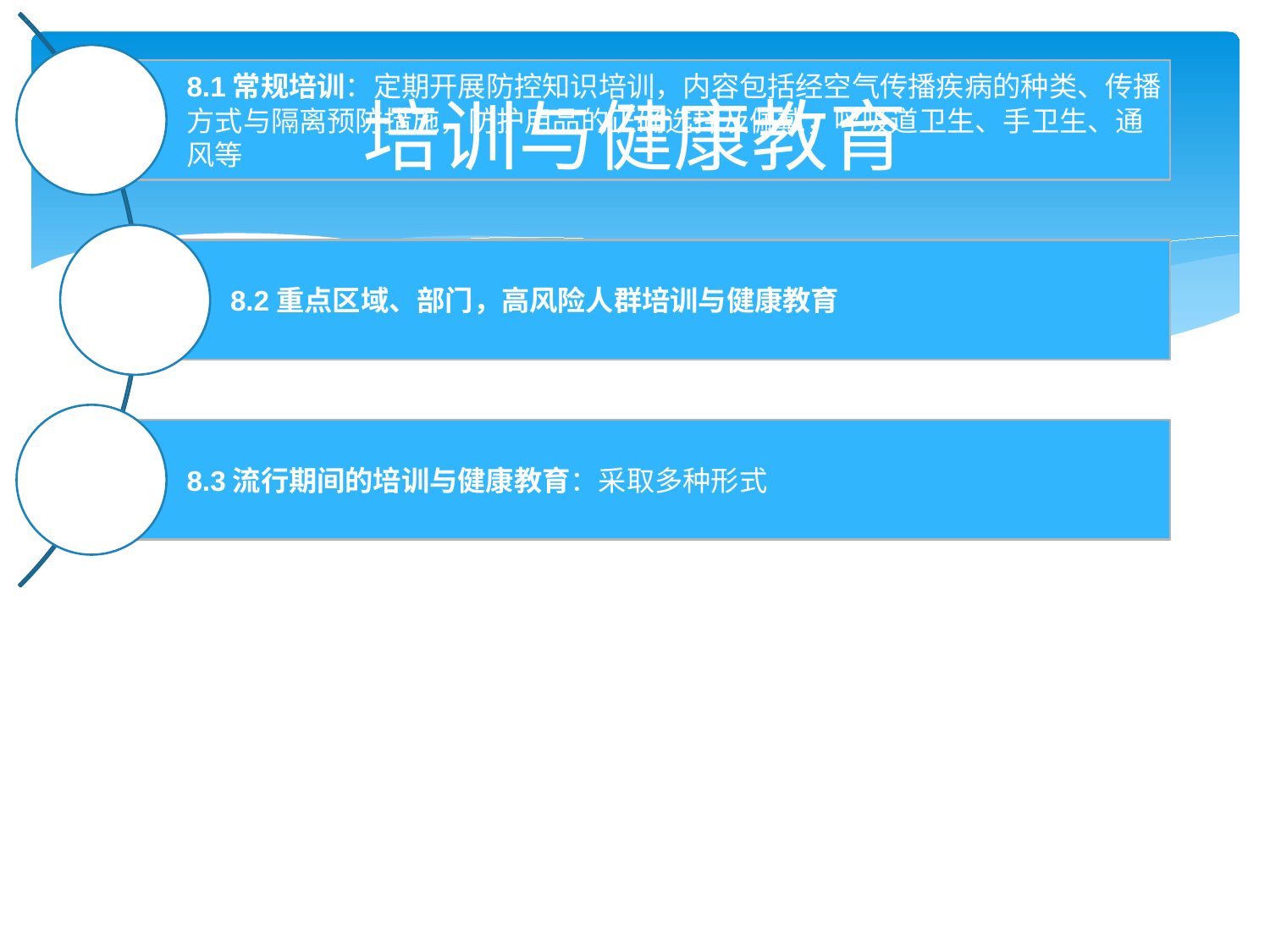

# 培训与健康教育
8.1常规培训：定期开展防控知识培训，内容包括经空气传播疾病的种类、传播方式与隔离预防措施，防护用品的正确选择及佩戴，呼吸道卫生、手卫生、通风等
8.2重点区域、部门，高风险人群培训与健康教育
8.3流行期间的培训与健康教育：采取多种形式